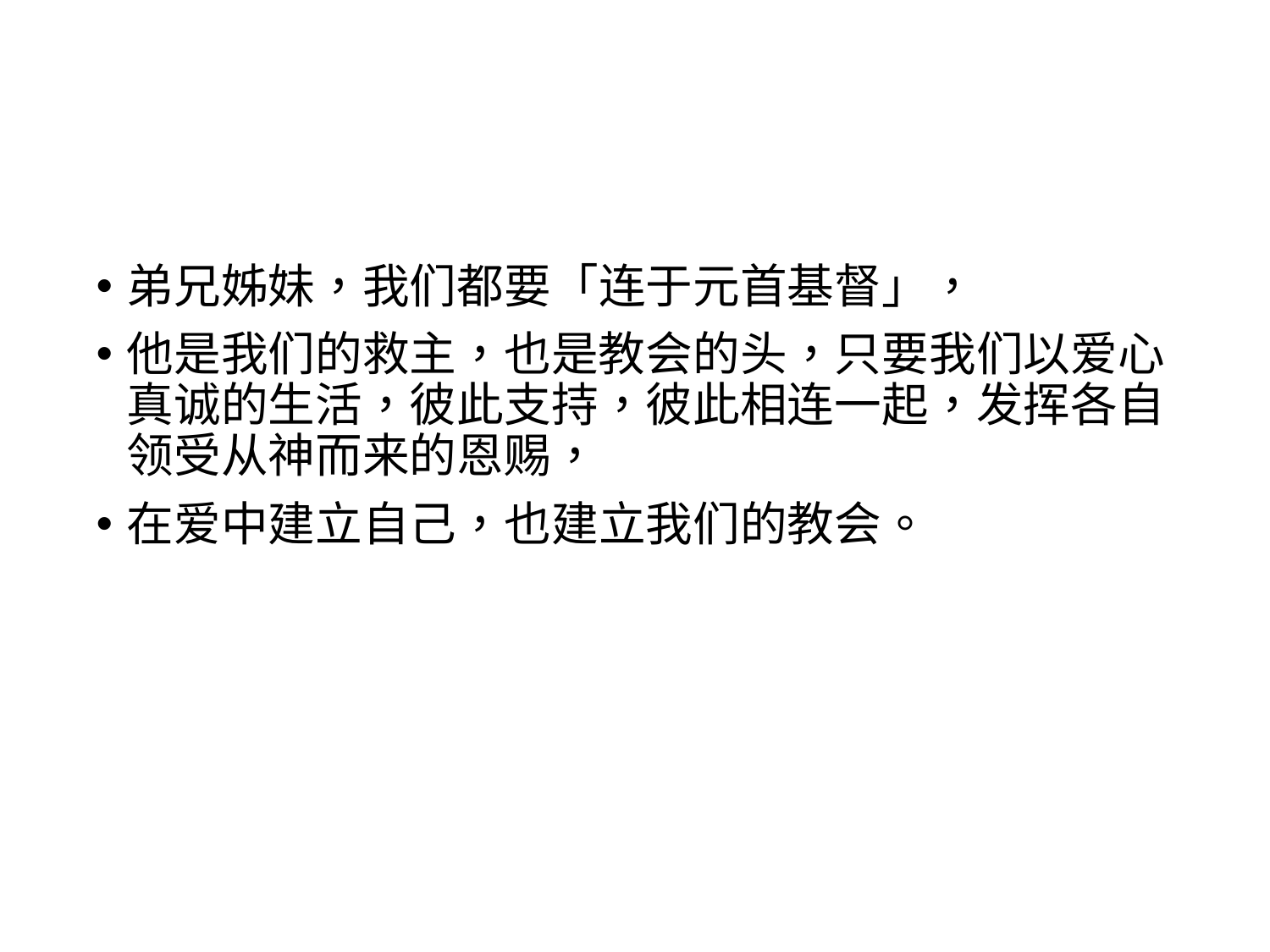

#
弟兄姊妹，我们都要「连于元首基督」，
他是我们的救主，也是教会的头，只要我们以爱心真诚的生活，彼此支持，彼此相连一起，发挥各自领受从神而来的恩赐，
在爱中建立自己，也建立我们的教会。